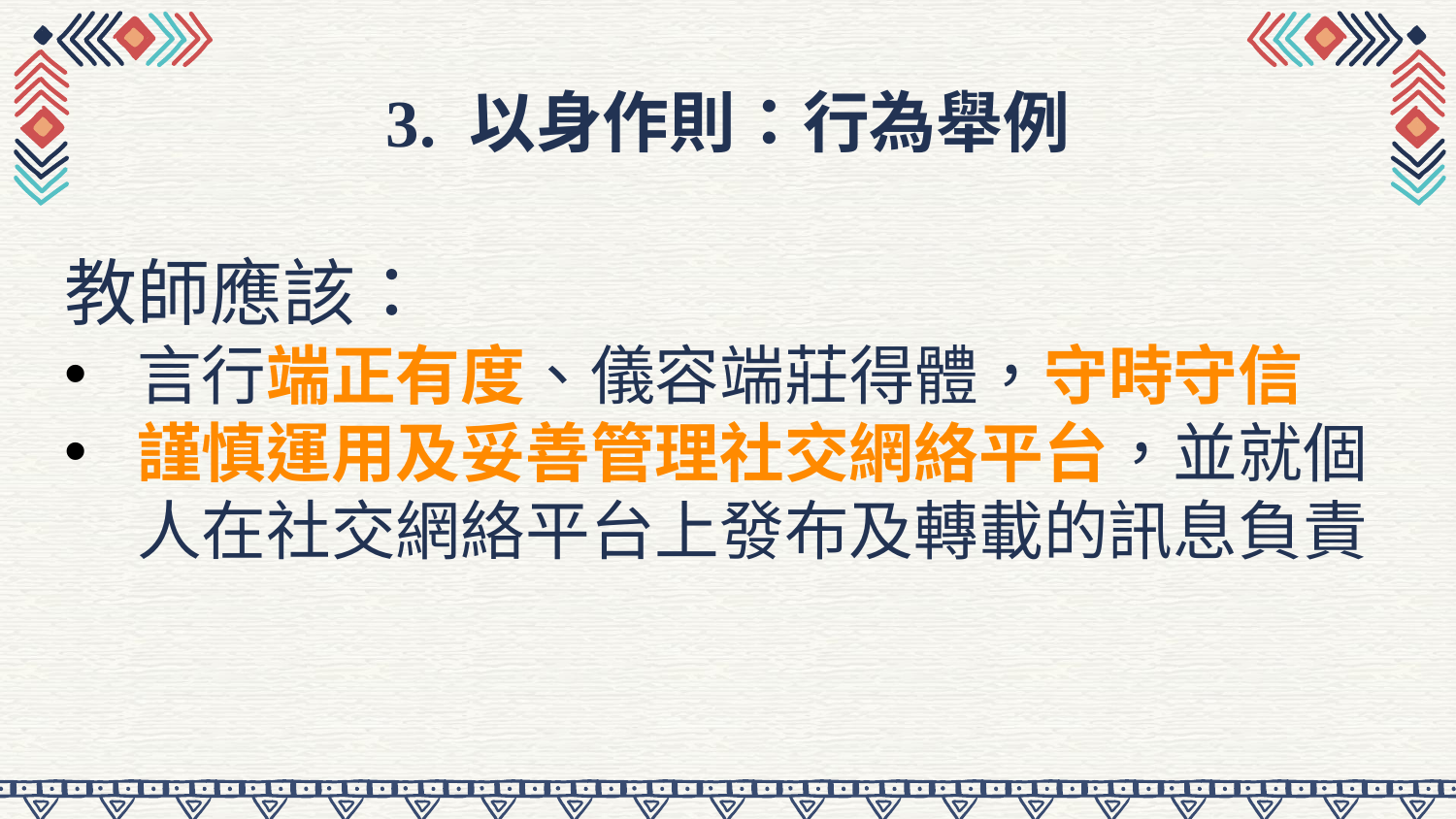

# 3. 以身作則：行為舉例
教師應該：
言行端正有度、儀容端莊得體，守時守信
謹慎運用及妥善管理社交網絡平台，並就個人在社交網絡平台上發布及轉載的訊息負責